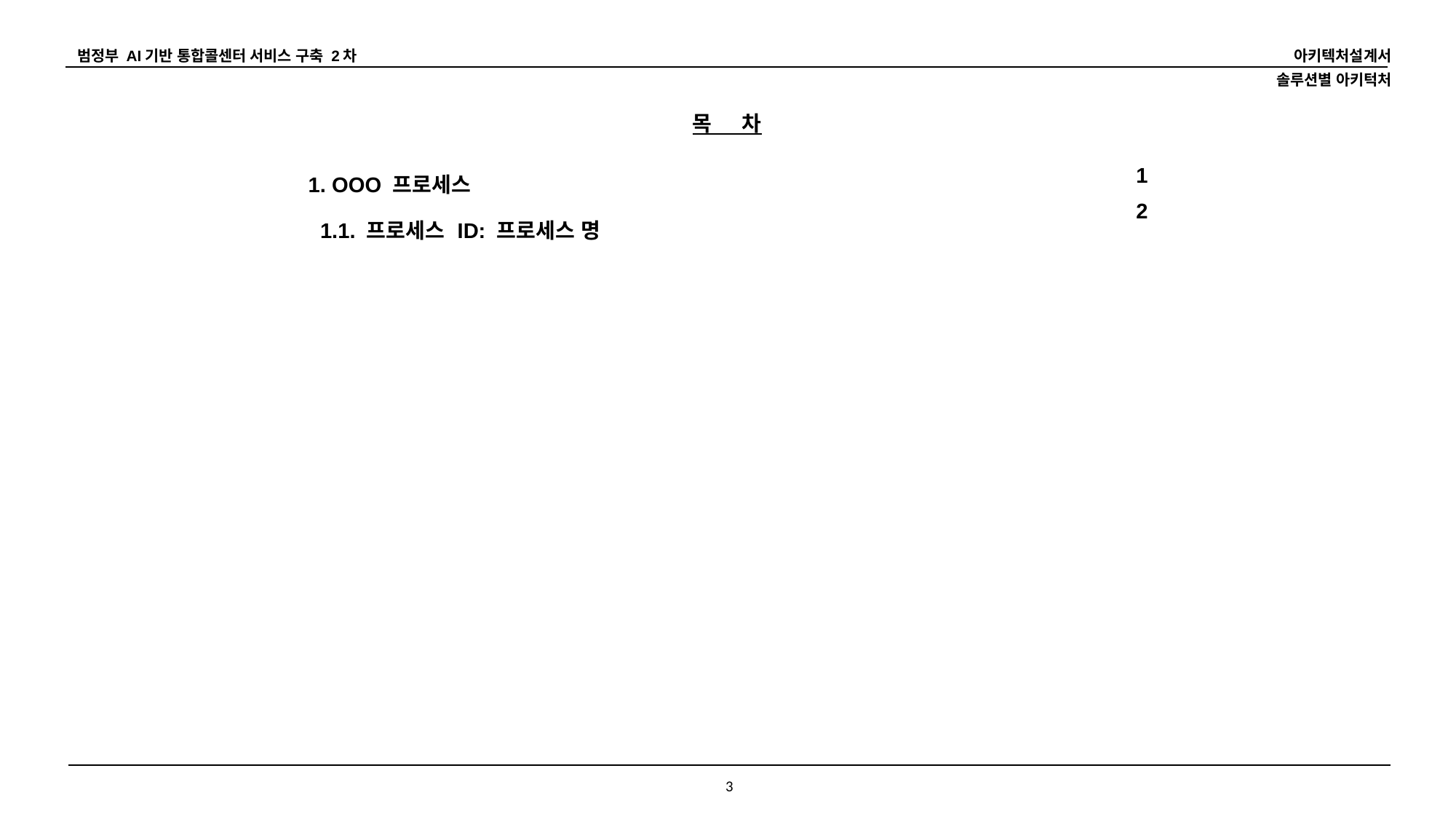

목     차
| 1. OOO 프로세스 1.1. 프로세스 ID: 프로세스 명 | 1 2 |
| --- | --- |
3